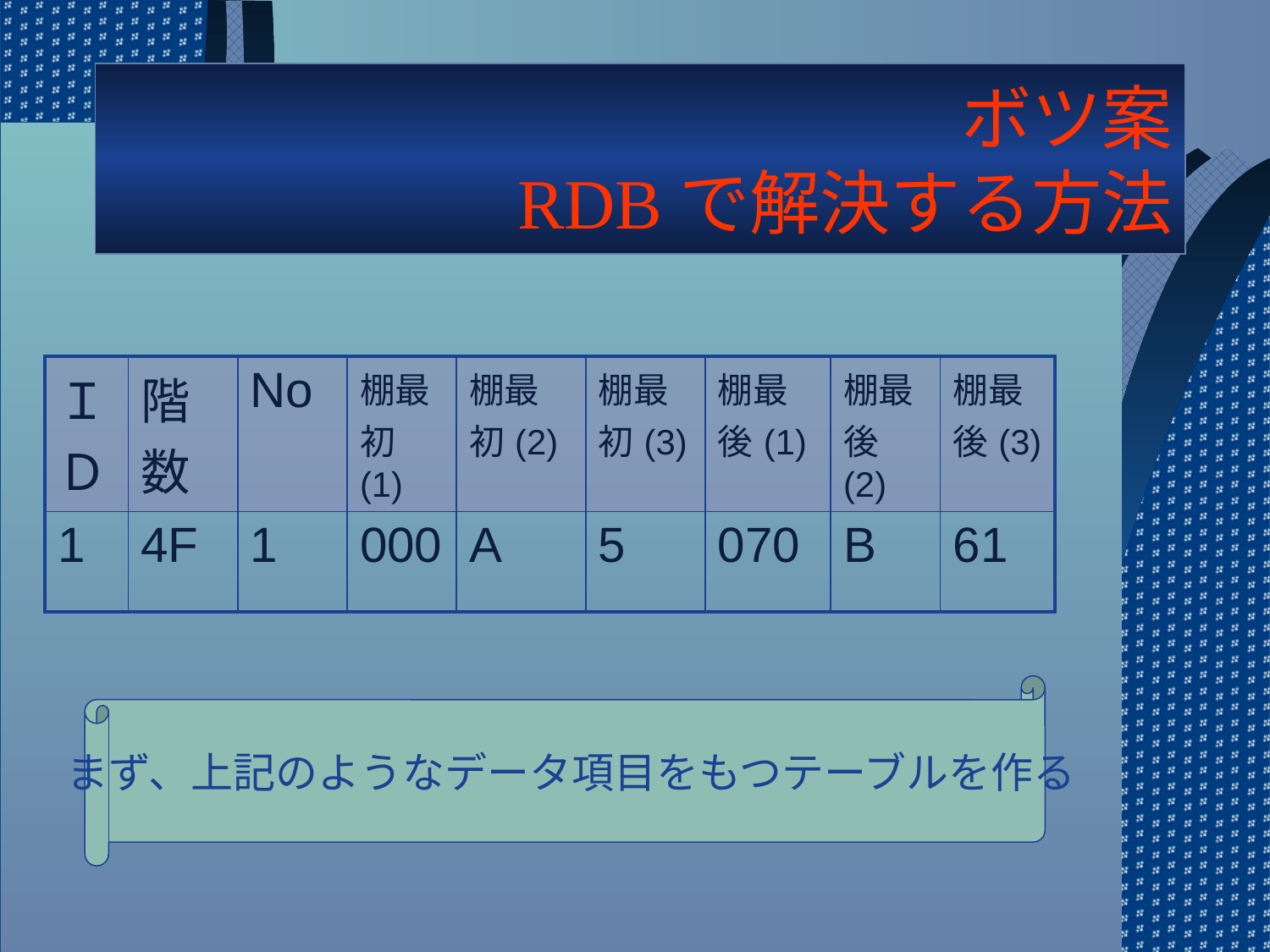

# ボツ案 RDBで解決する方法
| ＩＤ | 階数 | No | 棚最初(1) | 棚最初(2) | 棚最初(3) | 棚最後(1) | 棚最後(2) | 棚最後(3) |
| --- | --- | --- | --- | --- | --- | --- | --- | --- |
| 1 | 4F | 1 | 000 | A | 5 | 070 | B | 61 |
まず、上記のようなデータ項目をもつテーブルを作る